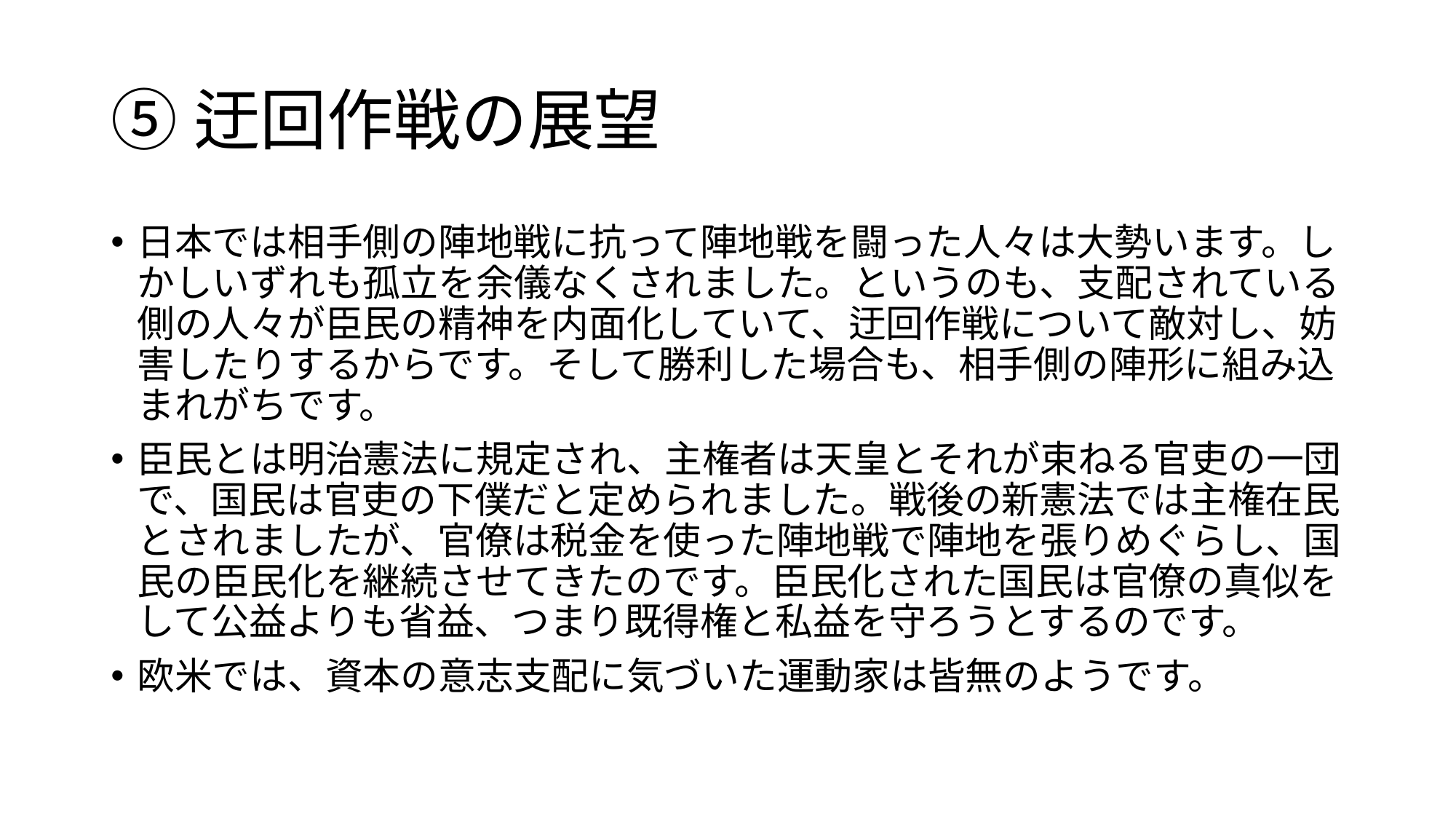

# ⑤迂回作戦の展望
日本では相手側の陣地戦に抗って陣地戦を闘った人々は大勢います。しかしいずれも孤立を余儀なくされました。というのも、支配されている側の人々が臣民の精神を内面化していて、迂回作戦について敵対し、妨害したりするからです。そして勝利した場合も、相手側の陣形に組み込まれがちです。
臣民とは明治憲法に規定され、主権者は天皇とそれが束ねる官吏の一団で、国民は官吏の下僕だと定められました。戦後の新憲法では主権在民とされましたが、官僚は税金を使った陣地戦で陣地を張りめぐらし、国民の臣民化を継続させてきたのです。臣民化された国民は官僚の真似をして公益よりも省益、つまり既得権と私益を守ろうとするのです。
欧米では、資本の意志支配に気づいた運動家は皆無のようです。